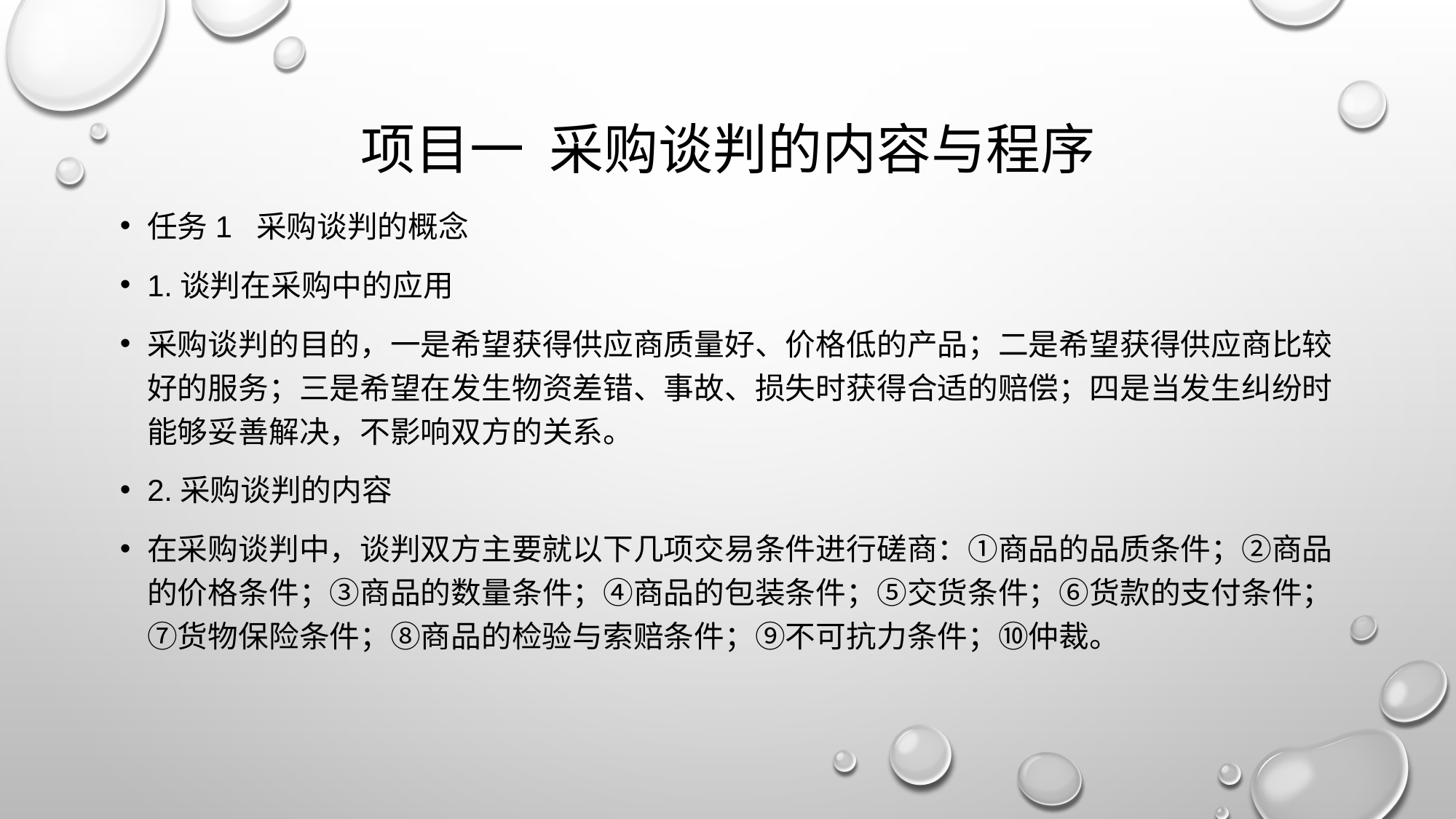

# 项目一  采购谈判的内容与程序
任务1  采购谈判的概念
1.谈判在采购中的应用
采购谈判的目的，一是希望获得供应商质量好、价格低的产品；二是希望获得供应商比较好的服务；三是希望在发生物资差错、事故、损失时获得合适的赔偿；四是当发生纠纷时能够妥善解决，不影响双方的关系。
2.采购谈判的内容
在采购谈判中，谈判双方主要就以下几项交易条件进行磋商：①商品的品质条件；②商品的价格条件；③商品的数量条件；④商品的包装条件；⑤交货条件；⑥货款的支付条件；⑦货物保险条件；⑧商品的检验与索赔条件；⑨不可抗力条件；⑩仲裁。